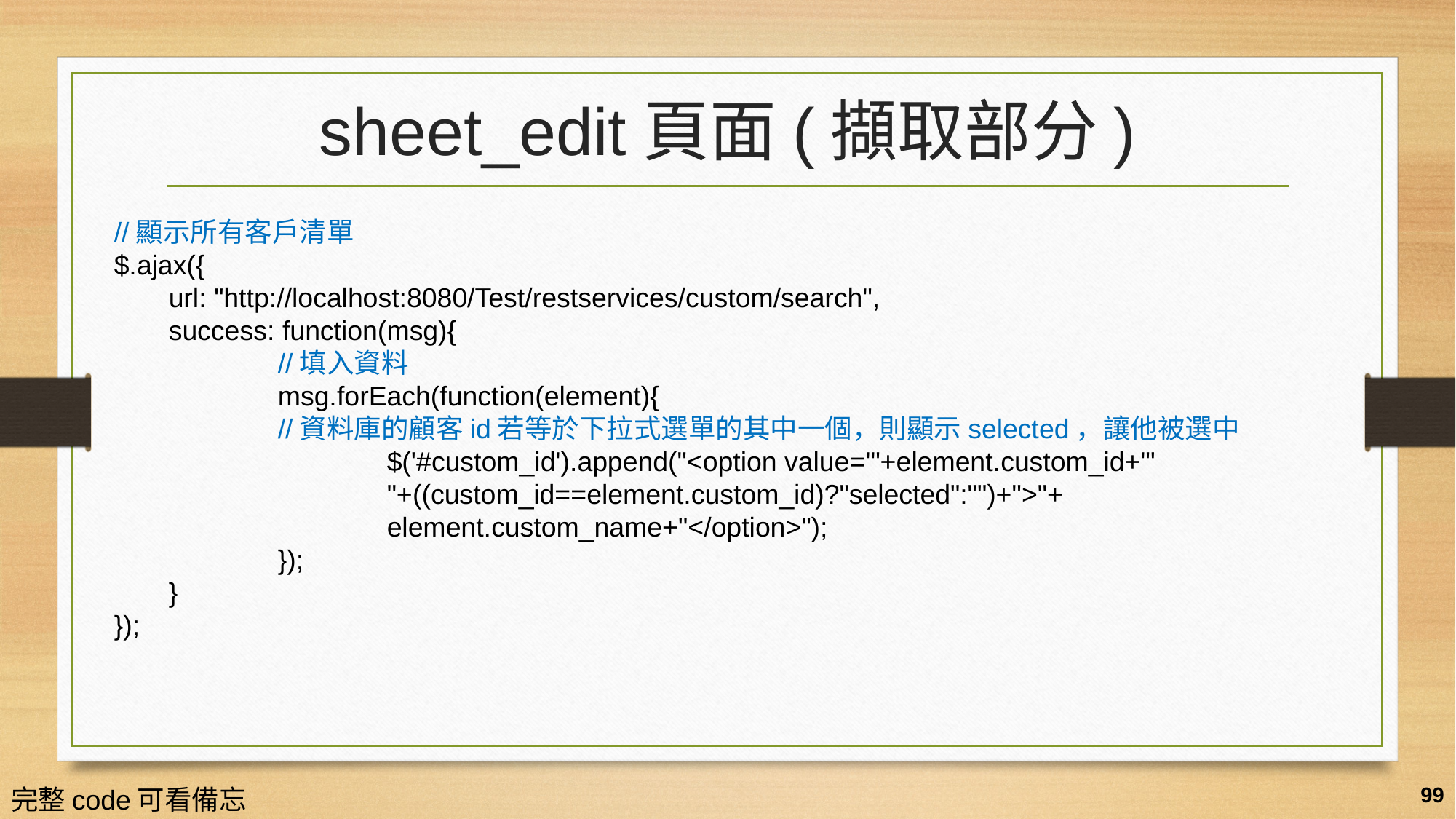

# sheet_edit頁面(擷取部分)
//顯示所有客戶清單
$.ajax({
url: "http://localhost:8080/Test/restservices/custom/search",
success: function(msg){
	//填入資料
	msg.forEach(function(element){
	//資料庫的顧客id若等於下拉式選單的其中一個，則顯示selected，讓他被選中
		$('#custom_id').append("<option value='"+element.custom_id+"'
		"+((custom_id==element.custom_id)?"selected":"")+">"+
		element.custom_name+"</option>");
	});
}
});
完整code可看備忘搞
99